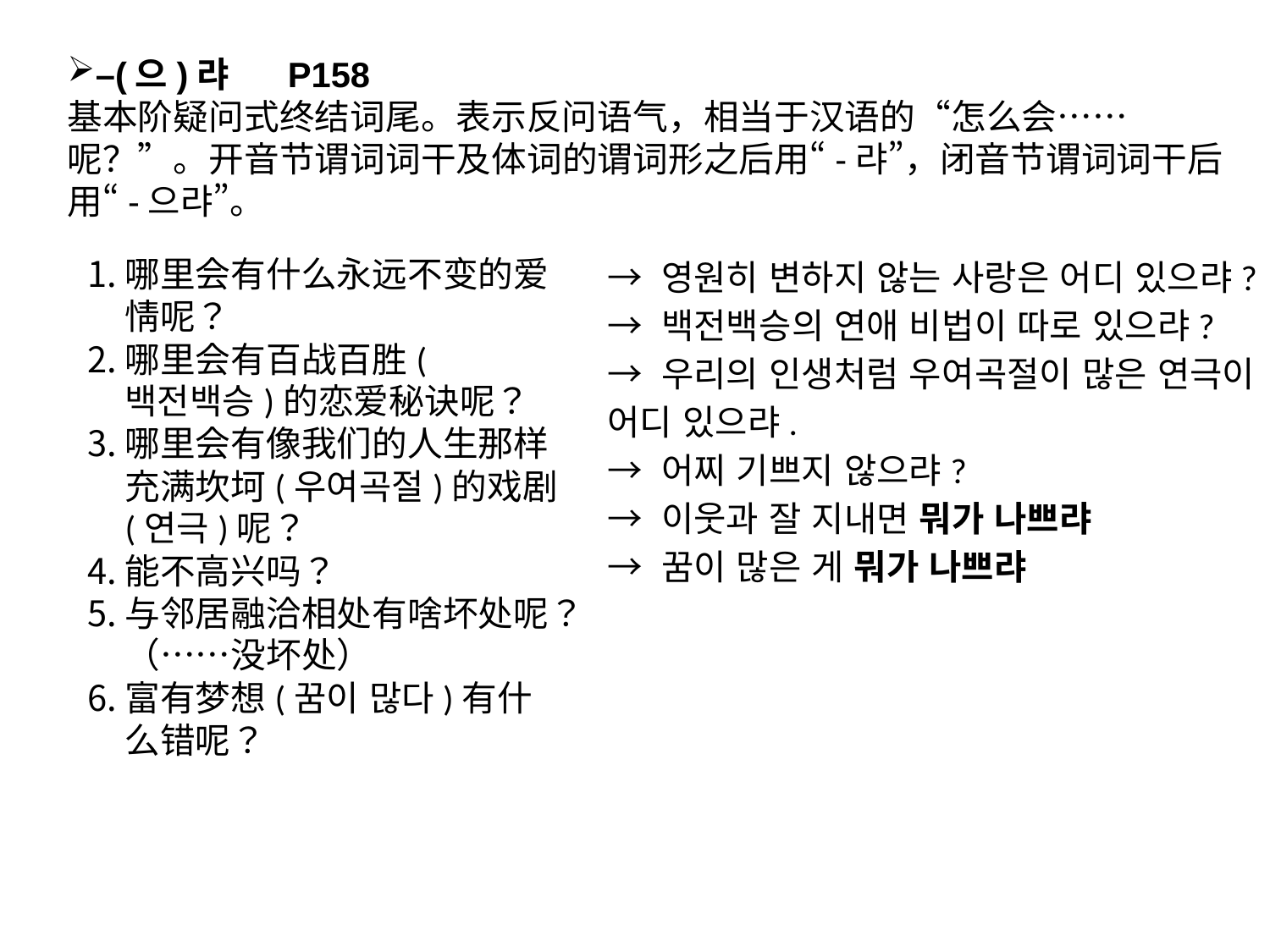

–(으)랴     P158
基本阶疑问式终结词尾。表示反问语气，相当于汉语的“怎么会……呢？”。开音节谓词词干及体词的谓词形之后用“-랴”，闭音节谓词词干后用“-으랴”。
→ 영원히 변하지 않는 사랑은 어디 있으랴?
→ 백전백승의 연애 비법이 따로 있으랴?
→ 우리의 인생처럼 우여곡절이 많은 연극이 어디 있으랴.
→ 어찌 기쁘지 않으랴?
→ 이웃과 잘 지내면 뭐가 나쁘랴
→ 꿈이 많은 게 뭐가 나쁘랴
哪里会有什么永远不变的爱情呢？
哪里会有百战百胜(백전백승)的恋爱秘诀呢？
哪里会有像我们的人生那样充满坎坷(우여곡절)的戏剧(연극)呢？
能不高兴吗？
与邻居融洽相处有啥坏处呢？（……没坏处）
富有梦想(꿈이 많다)有什么错呢？